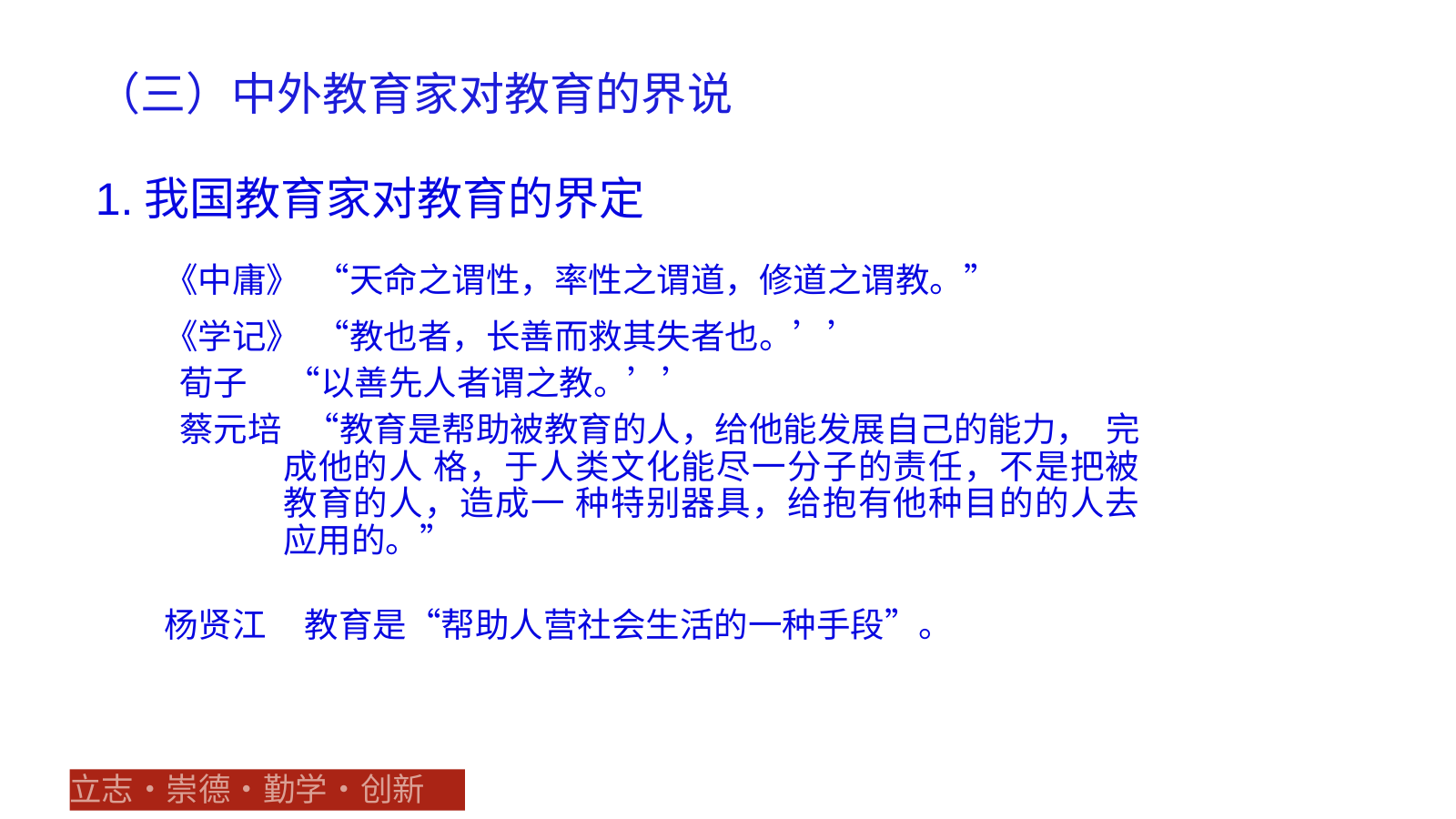

（三）中外教育家对教育的界说
1.我国教育家对教育的界定
《中庸》  “天命之谓性，率性之谓道，修道之谓教。”
《学记》  “教也者，长善而救其失者也。’’
 荀子     “以善先人者谓之教。’’
 蔡元培   “教育是帮助被教育的人，给他能发展自己的能力，  完成他的人 格，于人类文化能尽一分子的责任，不是把被教育的人，造成一 种特别器具，给抱有他种目的的人去应用的。”

杨贤江     教育是“帮助人营社会生活的一种手段”。
立志•崇德•勤学•创新